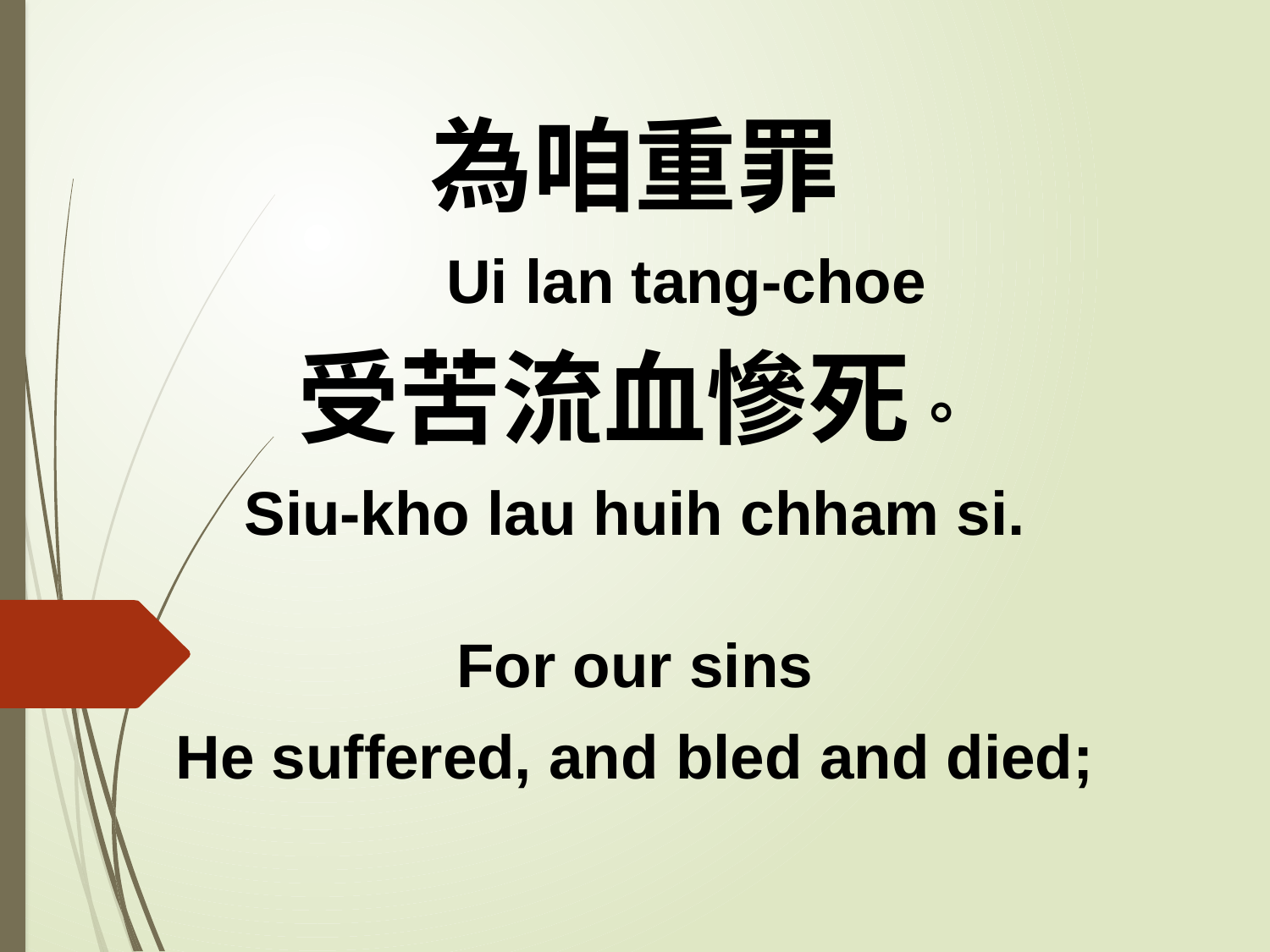

為咱重罪
      Ui lan tang-choe
受苦流血慘死。
Siu-kho lau huih chham si.

For our sins
He suffered, and bled and died;